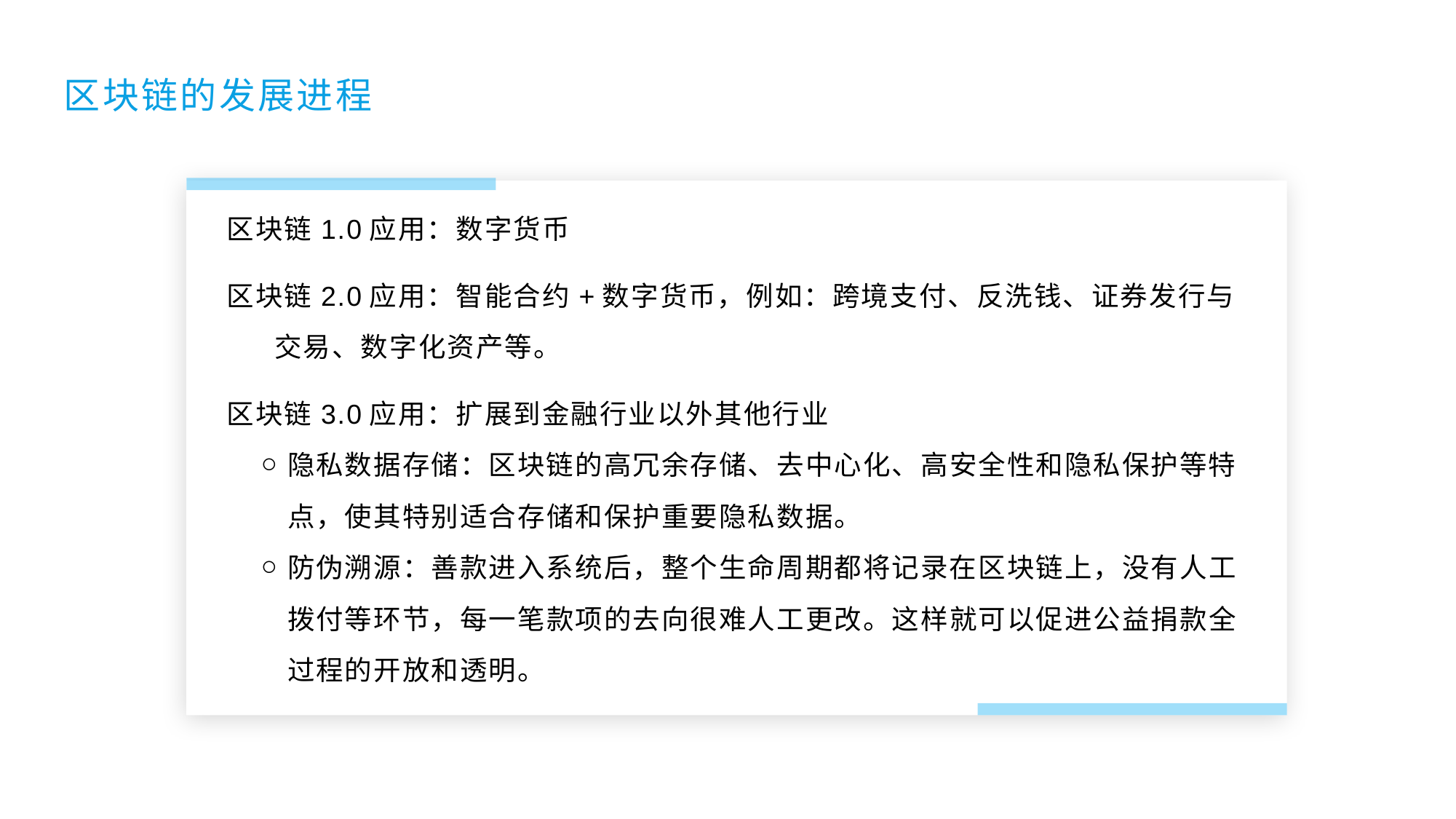

区块链的发展进程

区块链1.0应用：数字货币
区块链2.0应用：智能合约+数字货币，例如：跨境支付、反洗钱、证券发行与交易、数字化资产等。
区块链3.0应用：扩展到金融行业以外其他行业
隐私数据存储：区块链的高冗余存储、去中心化、高安全性和隐私保护等特点，使其特别适合存储和保护重要隐私数据。
防伪溯源：善款进入系统后，整个生命周期都将记录在区块链上，没有人工拨付等环节，每一笔款项的去向很难人工更改。这样就可以促进公益捐款全过程的开放和透明。